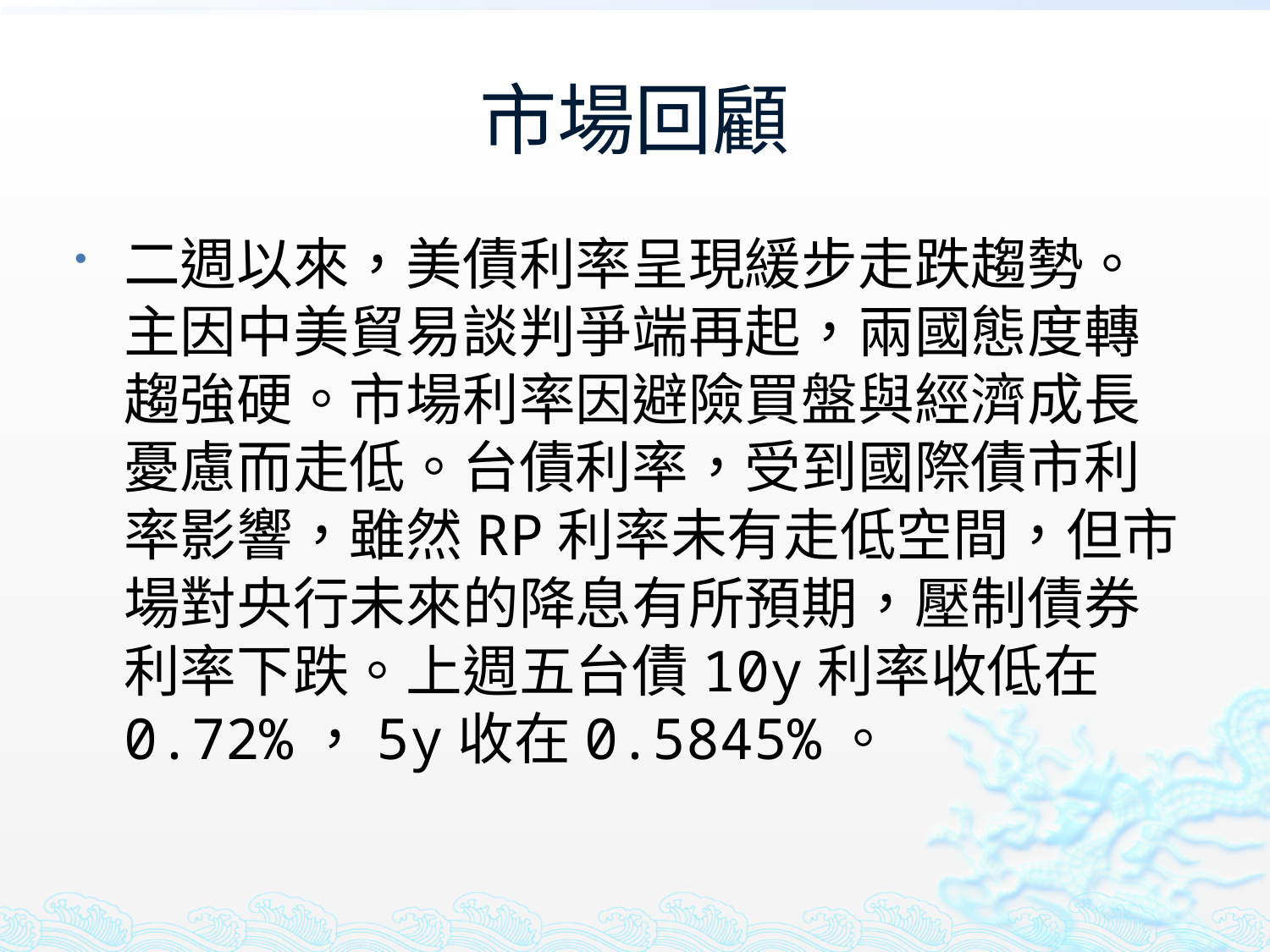

# 市場回顧
二週以來，美債利率呈現緩步走跌趨勢。主因中美貿易談判爭端再起，兩國態度轉趨強硬。市場利率因避險買盤與經濟成長憂慮而走低。台債利率，受到國際債市利率影響，雖然RP利率未有走低空間，但市場對央行未來的降息有所預期，壓制債券利率下跌。上週五台債10y利率收低在0.72%，5y收在0.5845%。